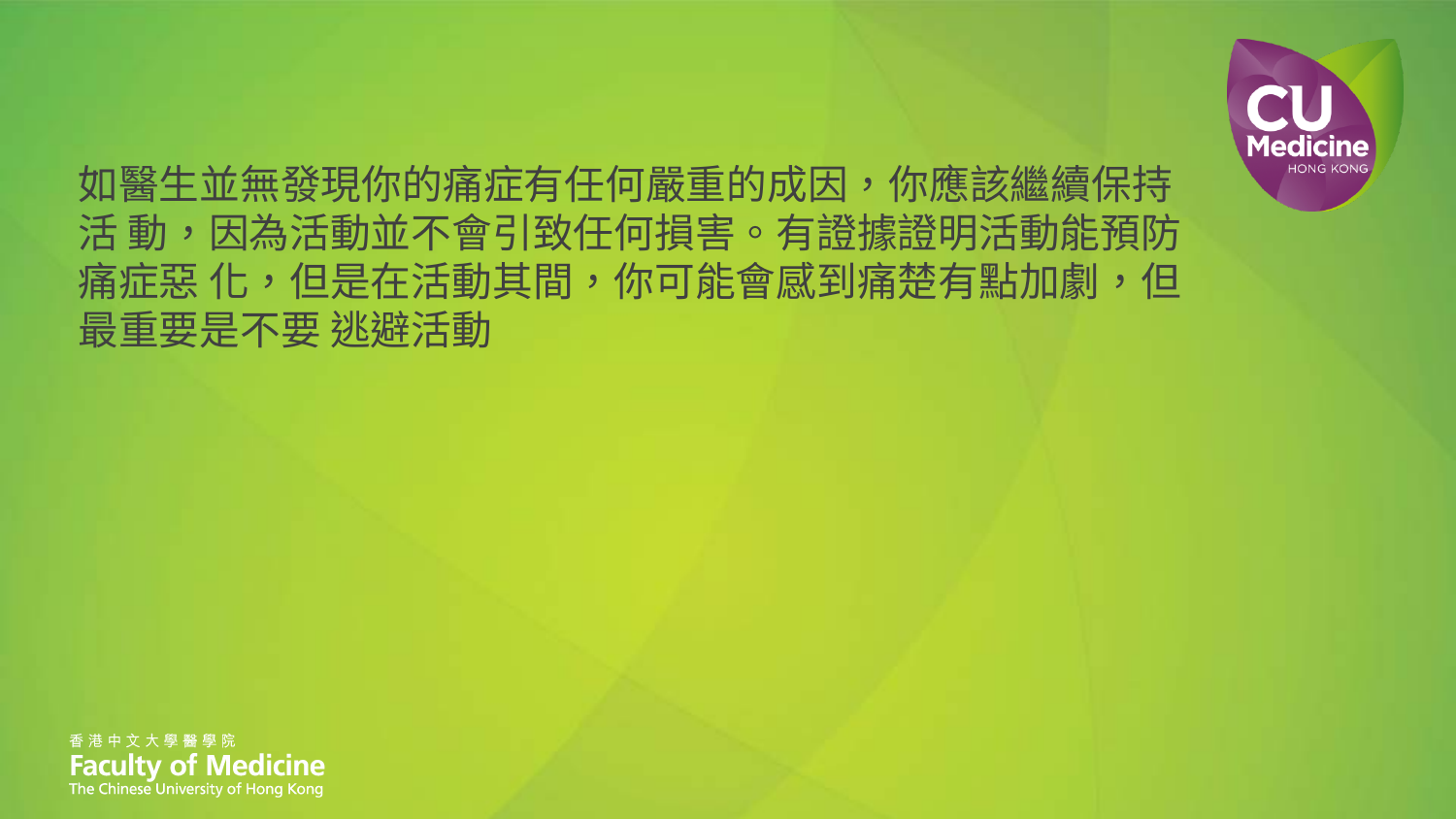

如醫生並無發現你的痛症有任何嚴重的成因，你應該繼續保持活 動，因為活動並不會引致任何損害。有證據證明活動能預防痛症惡 化，但是在活動其間，你可能會感到痛楚有點加劇，但最重要是不要 逃避活動
#